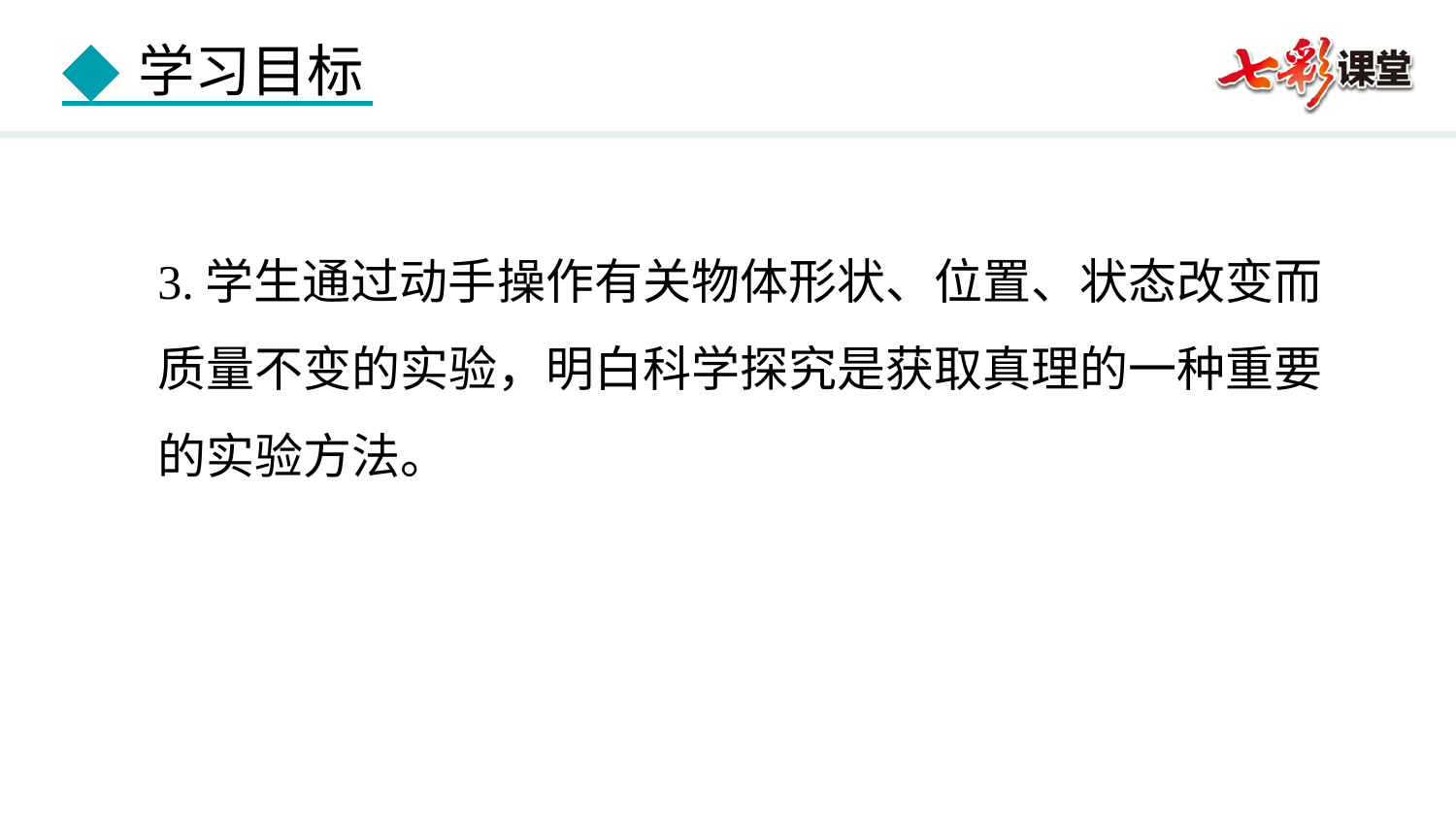

3.学生通过动手操作有关物体形状、位置、状态改变而质量不变的实验，明白科学探究是获取真理的一种重要的实验方法。